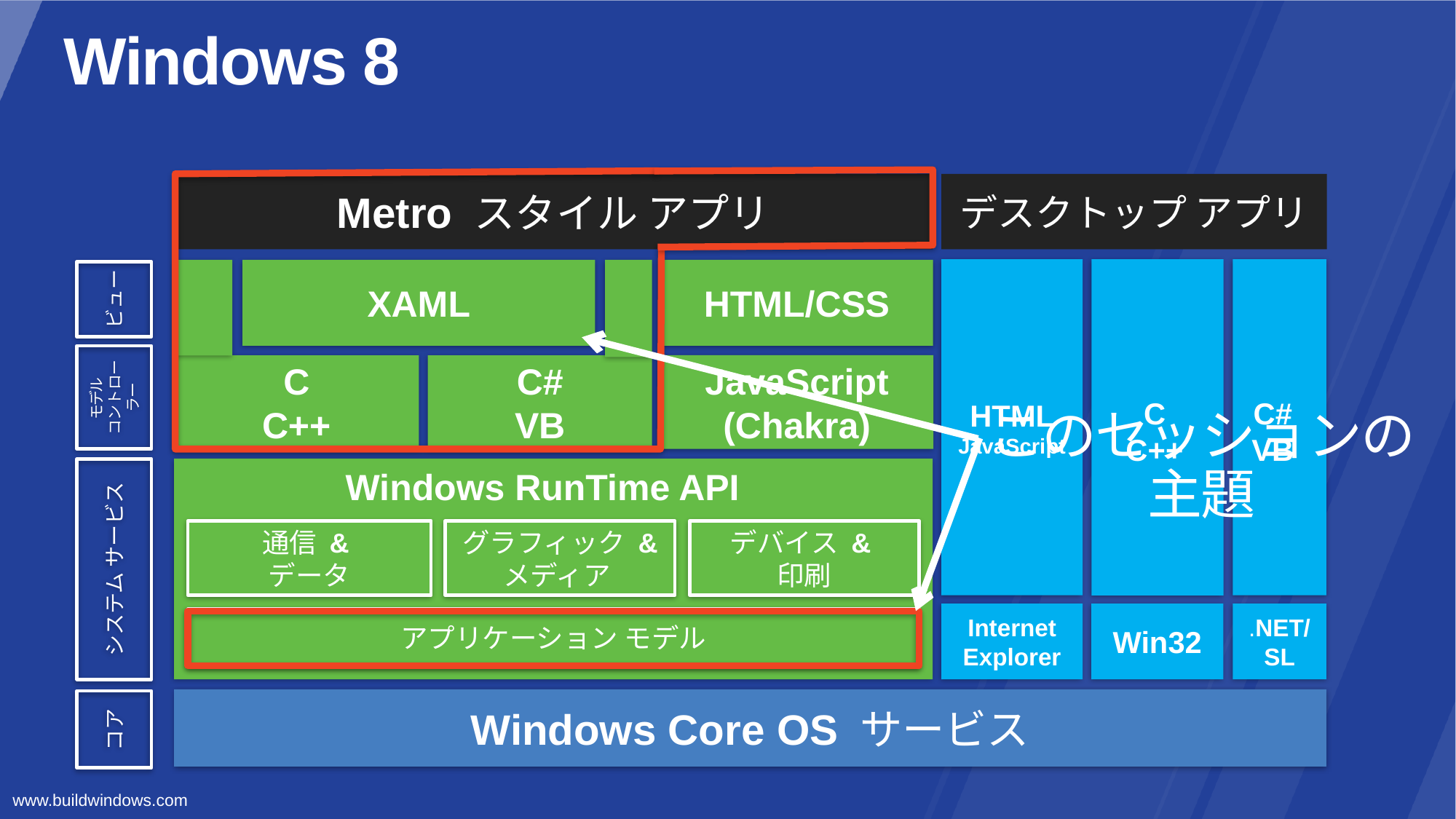

# Windows 8

Metro スタイル アプリ
デスクトップ アプリ

HTML
JavaScript

HTML/CSS

XAML

ビュー
JavaScript
(Chakra)
C
C++
C#
VB
モデル
コントローラー
C
C++
C#
VB
このセッションの主題

Windows RunTime API
デバイス &
印刷
通信 &
データ
グラフィック & メディア
システム サービス
.NET/SL
Internet Explorer
Win32
アプリケーション モデル

Windows Core OS サービス
コア